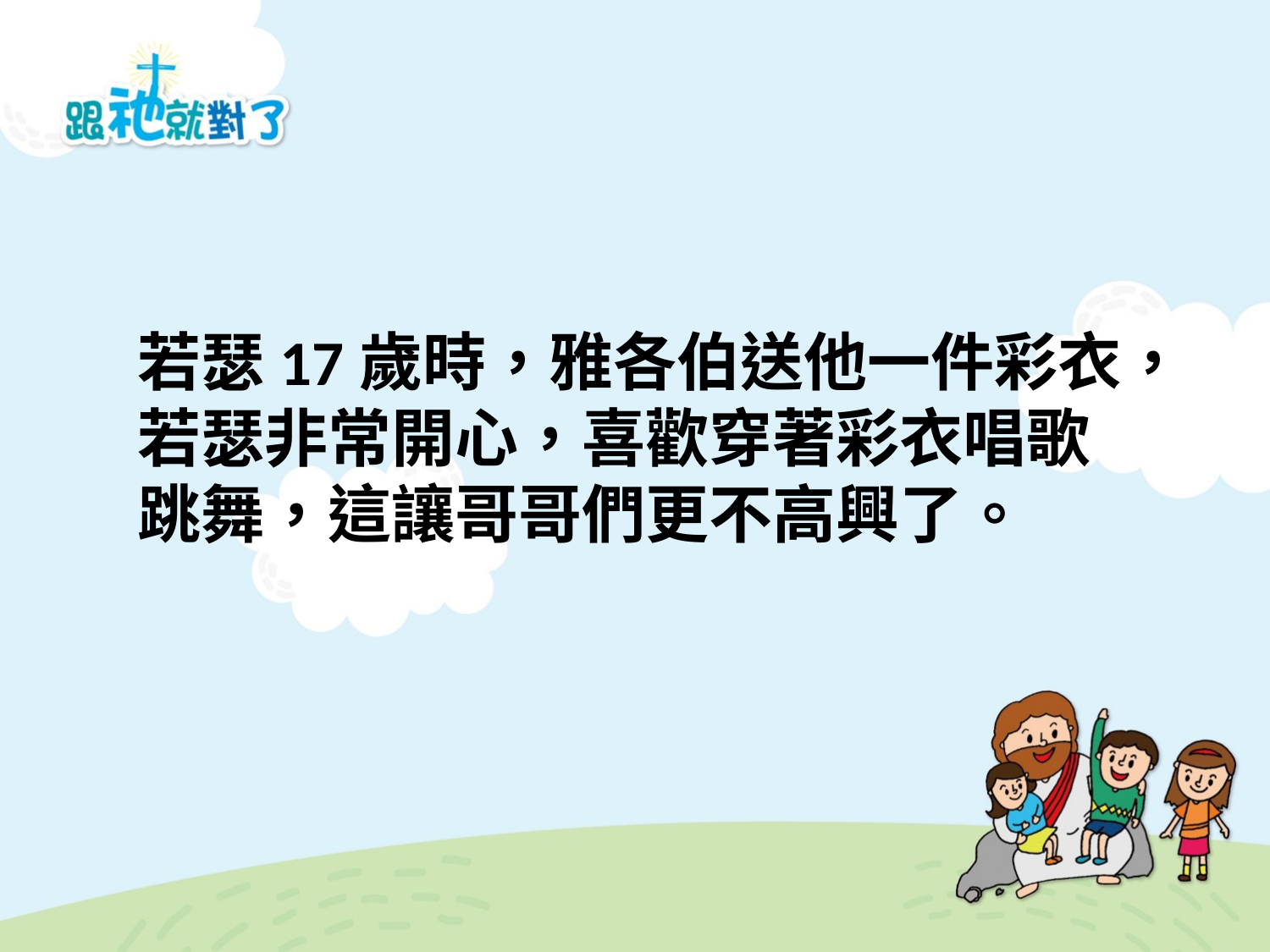

若瑟17歲時，雅各伯送他一件彩衣，若瑟非常開心，喜歡穿著彩衣唱歌跳舞，這讓哥哥們更不高興了。